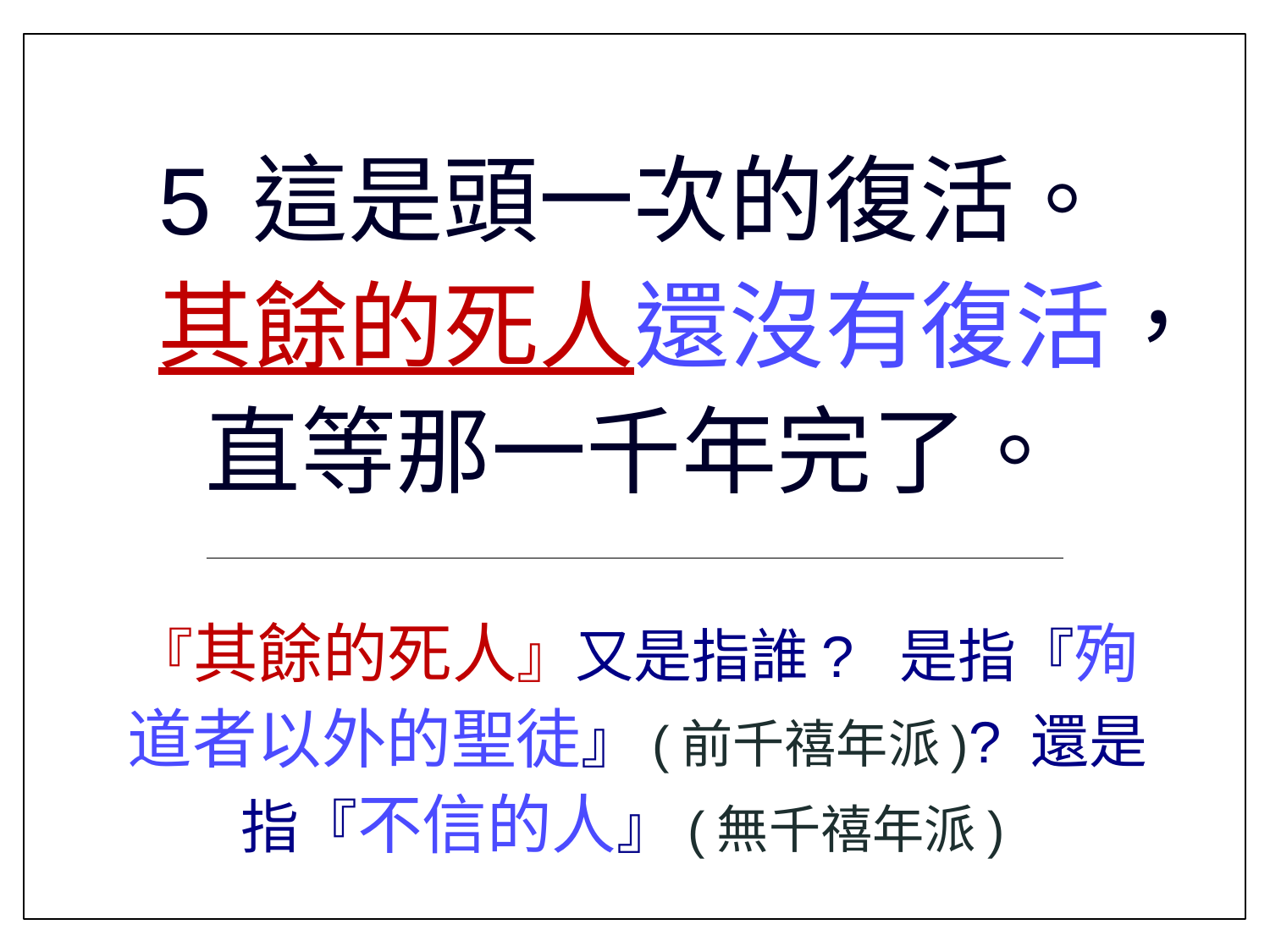

# 5 這是頭一次的復活。其餘的死人還沒有復活，直等那一千年完了。
『其餘的死人』又是指誰?  是指『殉道者以外的聖徒』(前千禧年派)? 還是指『不信的人』(無千禧年派)